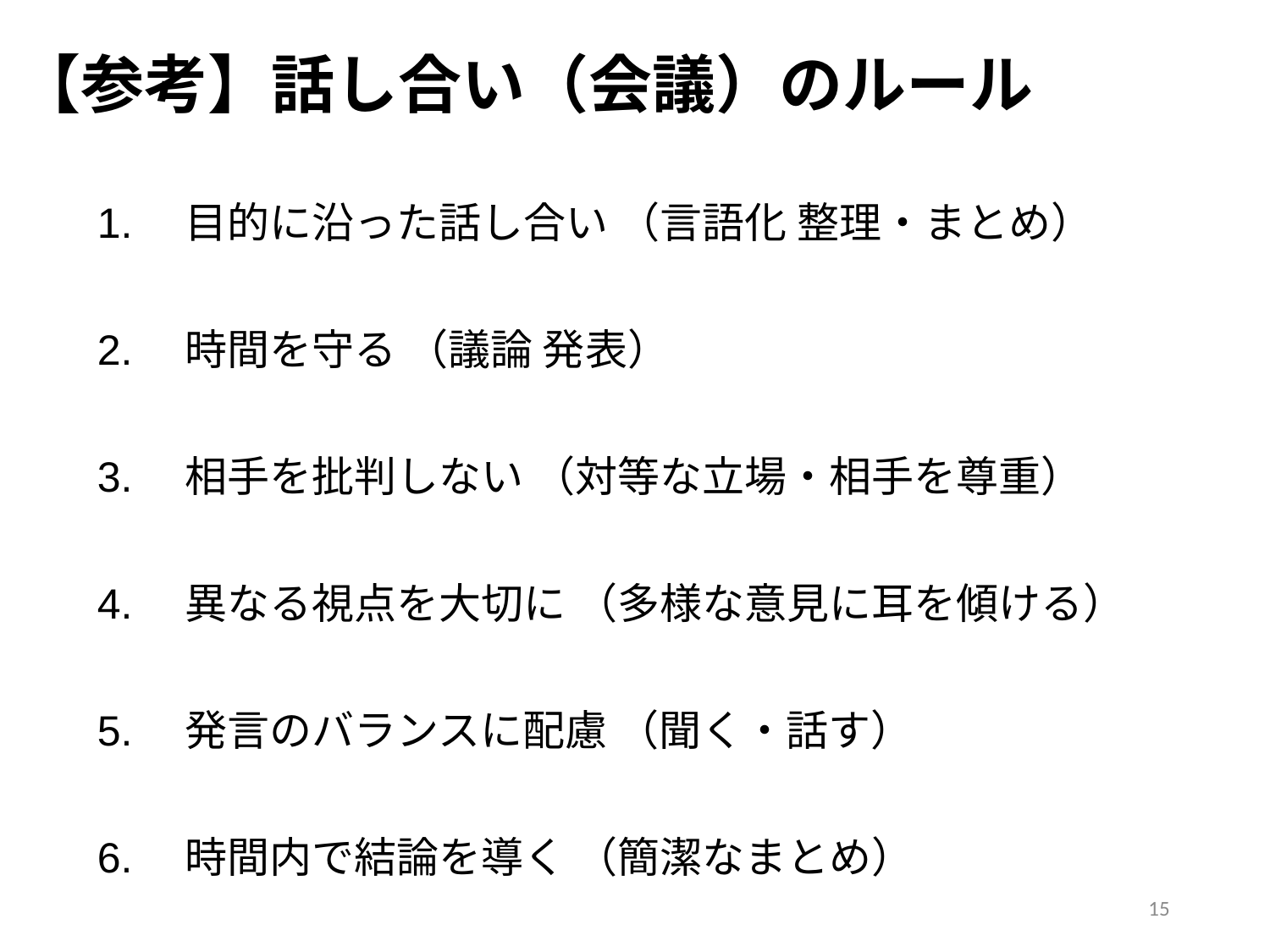

【参考】話し合い（会議）のルール
1.　目的に沿った話し合い （言語化 整理・まとめ）

2.　時間を守る （議論 発表）

3.　相手を批判しない （対等な立場・相手を尊重）

4.　異なる視点を大切に （多様な意見に耳を傾ける）

5.　発言のバランスに配慮 （聞く・話す）

6.　時間内で結論を導く （簡潔なまとめ）
15